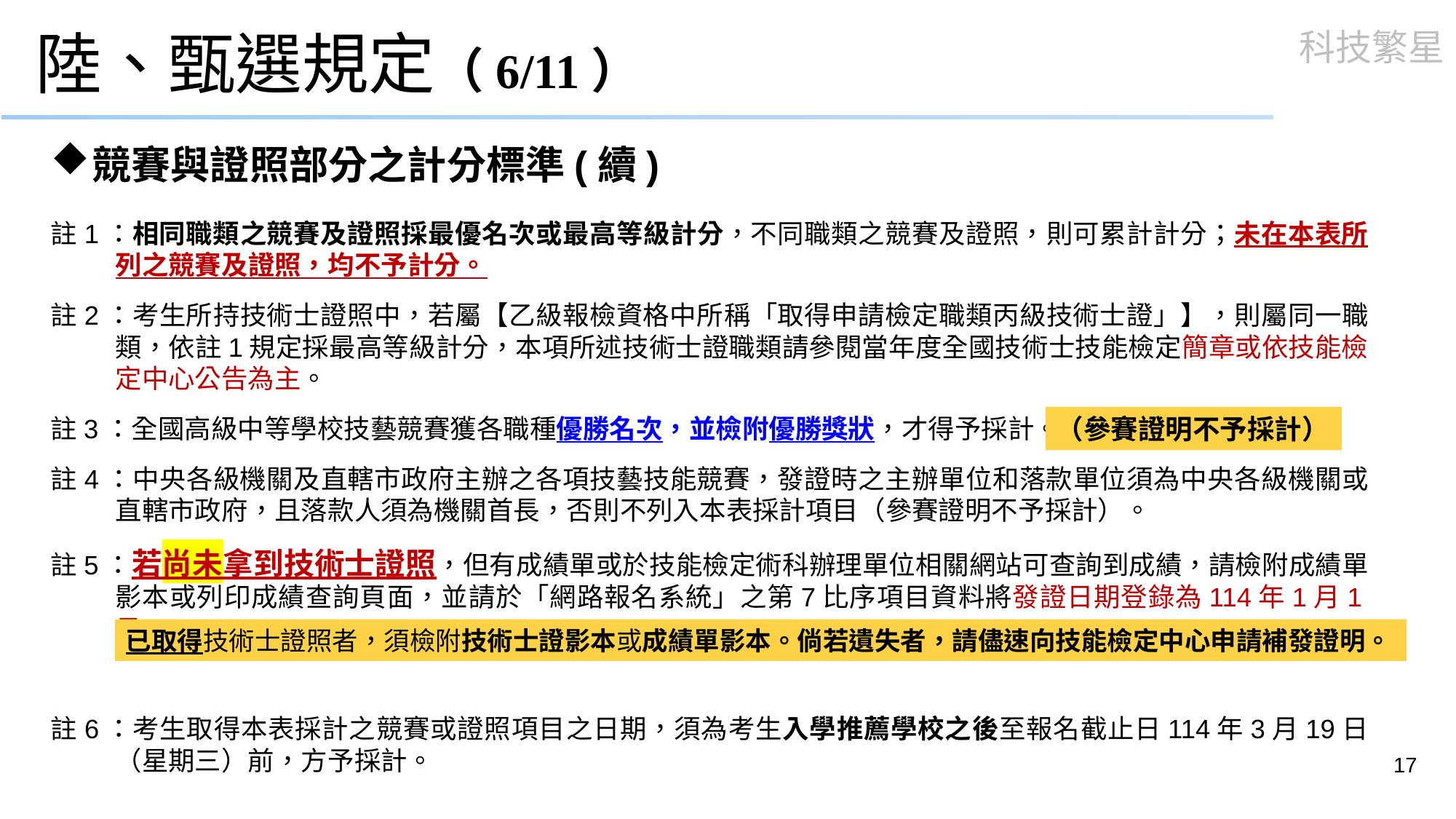

# 陸、甄選規定（6/11）
競賽與證照部分之計分標準(續)
註1：相同職類之競賽及證照採最優名次或最高等級計分，不同職類之競賽及證照，則可累計計分；未在本表所列之競賽及證照，均不予計分。
註2：考生所持技術士證照中，若屬【乙級報檢資格中所稱「取得申請檢定職類丙級技術士證」】，則屬同一職類，依註1規定採最高等級計分，本項所述技術士證職類請參閱當年度全國技術士技能檢定簡章或依技能檢定中心公告為主。
註3：全國高級中等學校技藝競賽獲各職種優勝名次，並檢附優勝獎狀，才得予採計。
註4：中央各級機關及直轄市政府主辦之各項技藝技能競賽，發證時之主辦單位和落款單位須為中央各級機關或直轄市政府，且落款人須為機關首長，否則不列入本表採計項目（參賽證明不予採計）。
註5：若尚未拿到技術士證照，但有成績單或於技能檢定術科辦理單位相關網站可查詢到成績，請檢附成績單影本或列印成績查詢頁面，並請於「網路報名系統」之第7比序項目資料將發證日期登錄為114年1月1日。

註6：考生取得本表採計之競賽或證照項目之日期，須為考生入學推薦學校之後至報名截止日114年3月19日（星期三）前，方予採計。
（參賽證明不予採計）
已取得技術士證照者，須檢附技術士證影本或成績單影本。倘若遺失者，請儘速向技能檢定中心申請補發證明。
17